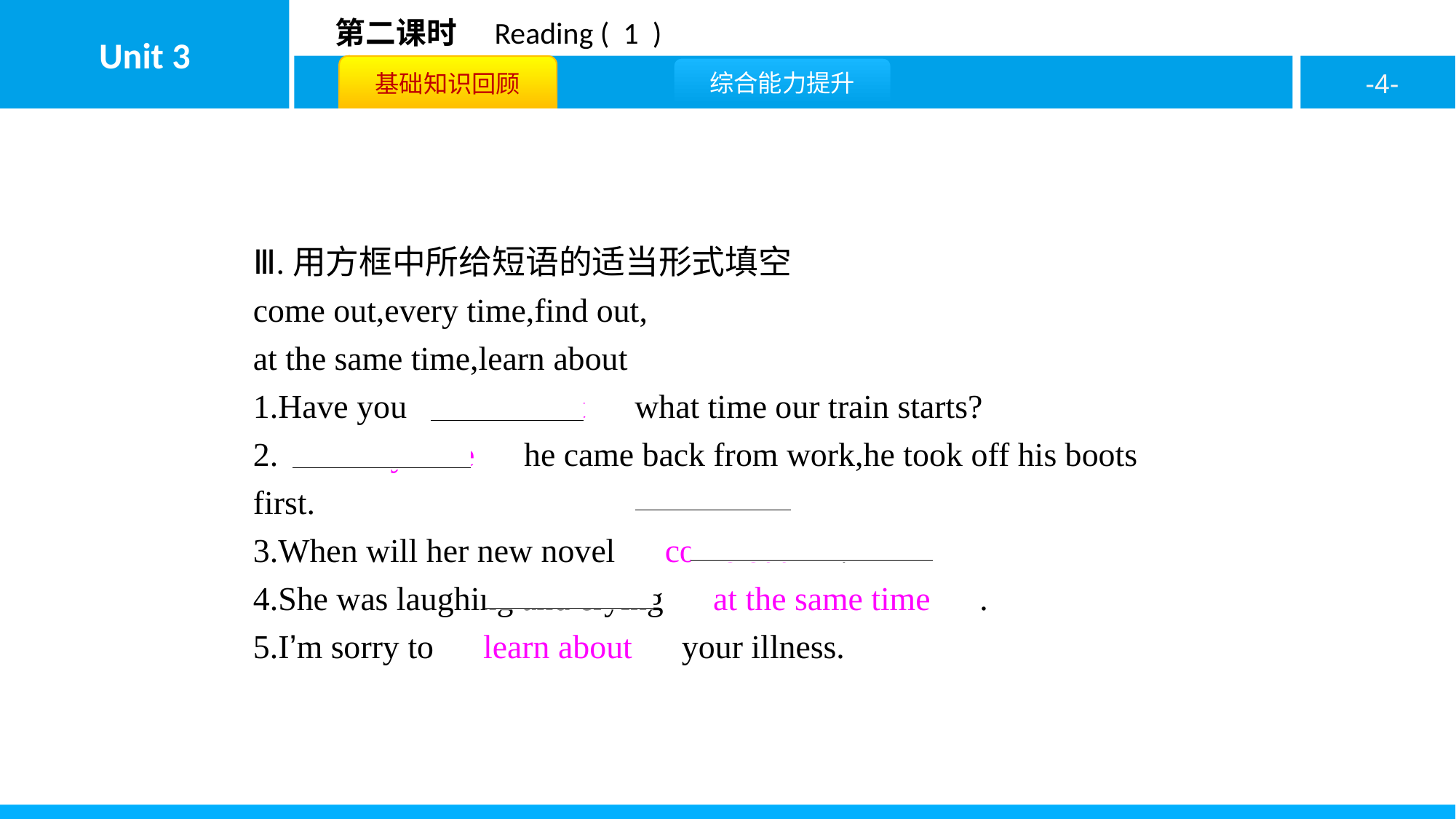

Ⅲ.用方框中所给短语的适当形式填空
come out,every time,find out,
at the same time,learn about
1.Have you　found out　what time our train starts?
2.　Every time　he came back from work,he took off his boots first.
3.When will her new novel　come out　?
4.She was laughing and crying　at the same time　.
5.I’m sorry to　learn about　your illness.